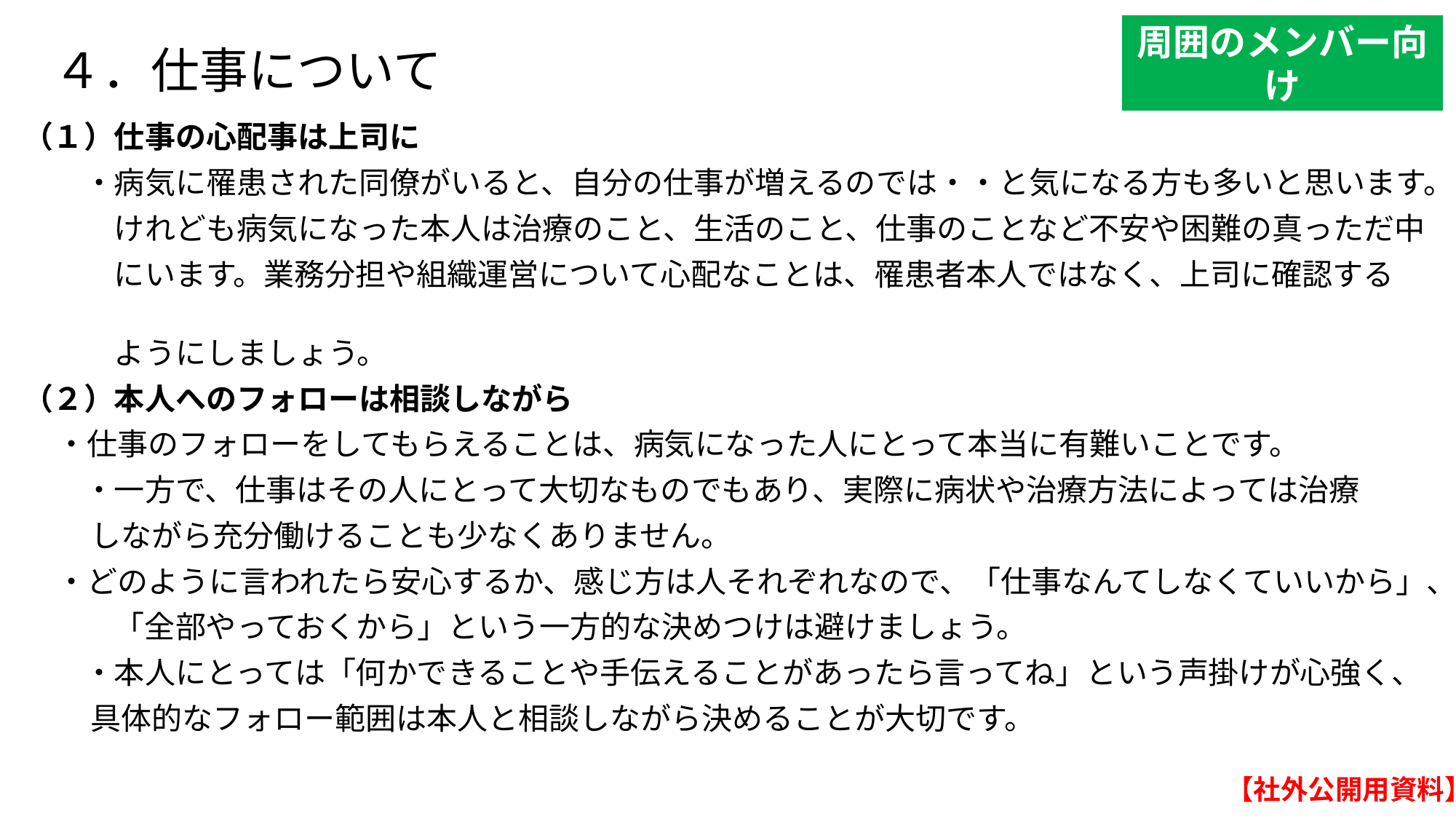

周囲のメンバー向け
#
４．仕事について
（１）仕事の心配事は上司に
　　・病気に罹患された同僚がいると、自分の仕事が増えるのでは・・と気になる方も多いと思います。
　　　けれども病気になった本人は治療のこと、生活のこと、仕事のことなど不安や困難の真っただ中
　　　にいます。業務分担や組織運営について心配なことは、罹患者本人ではなく、上司に確認する
　　　ようにしましょう。
（２）本人へのフォローは相談しながら
    ・仕事のフォローをしてもらえることは、病気になった人にとって本当に有難いことです。
　　・一方で、仕事はその人にとって大切なものでもあり、実際に病状や治療方法によっては治療
　　 しながら充分働けることも少なくありません。
    ・どのように言われたら安心するか、感じ方は人それぞれなので、「仕事なんてしなくていいから」、
　　　「全部やっておくから」という一方的な決めつけは避けましょう。
　　・本人にとっては「何かできることや手伝えることがあったら言ってね」という声掛けが心強く、
　　 具体的なフォロー範囲は本人と相談しながら決めることが大切です。

【社外公開用資料】